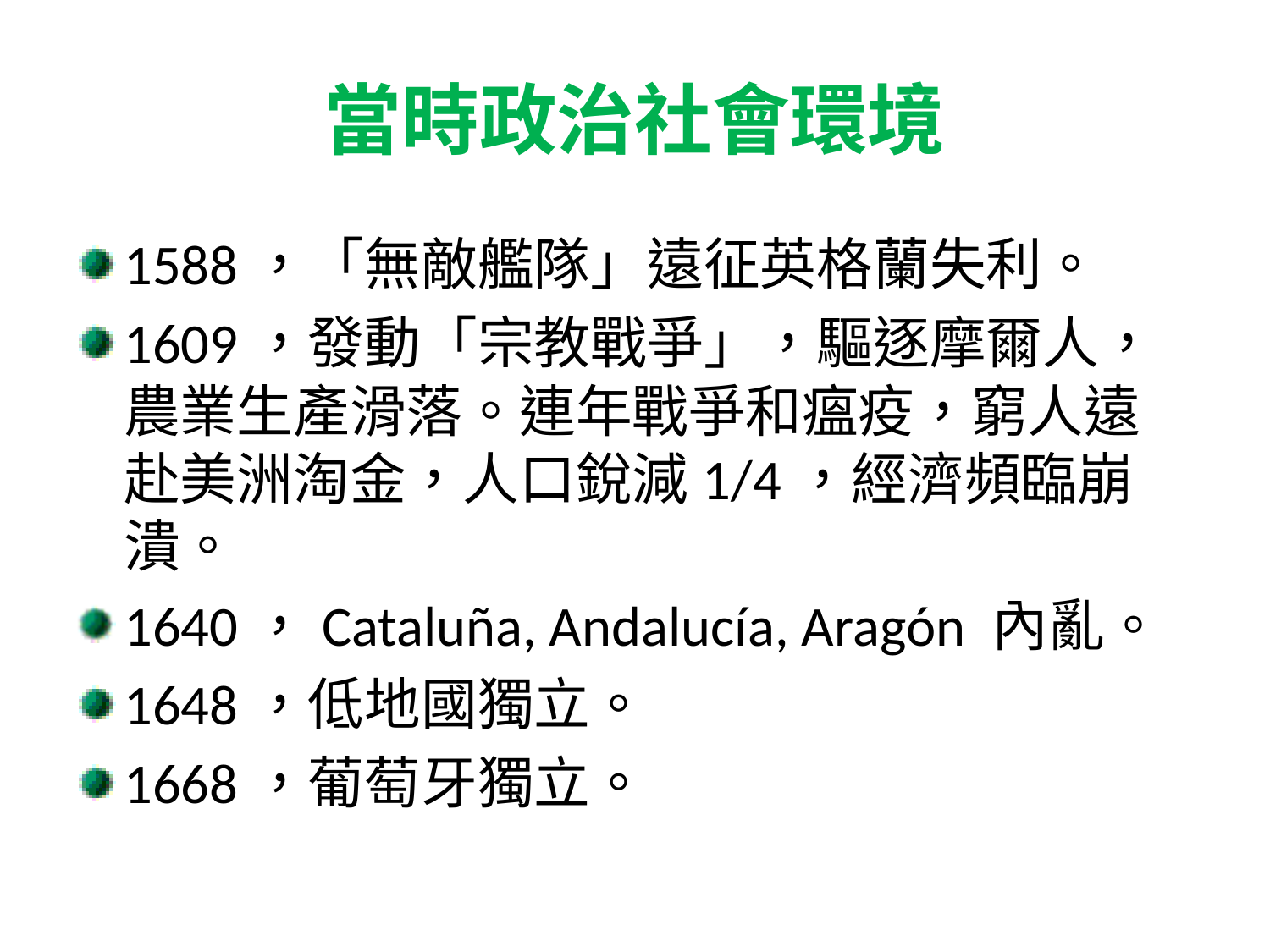

# 當時政治社會環境
1588，「無敵艦隊」遠征英格蘭失利。
1609，發動「宗教戰爭」，驅逐摩爾人，農業生產滑落。連年戰爭和瘟疫，窮人遠赴美洲淘金，人口銳減1/4，經濟頻臨崩潰。
1640，Cataluña, Andalucía, Aragón 內亂。
1648，低地國獨立。
1668，葡萄牙獨立。